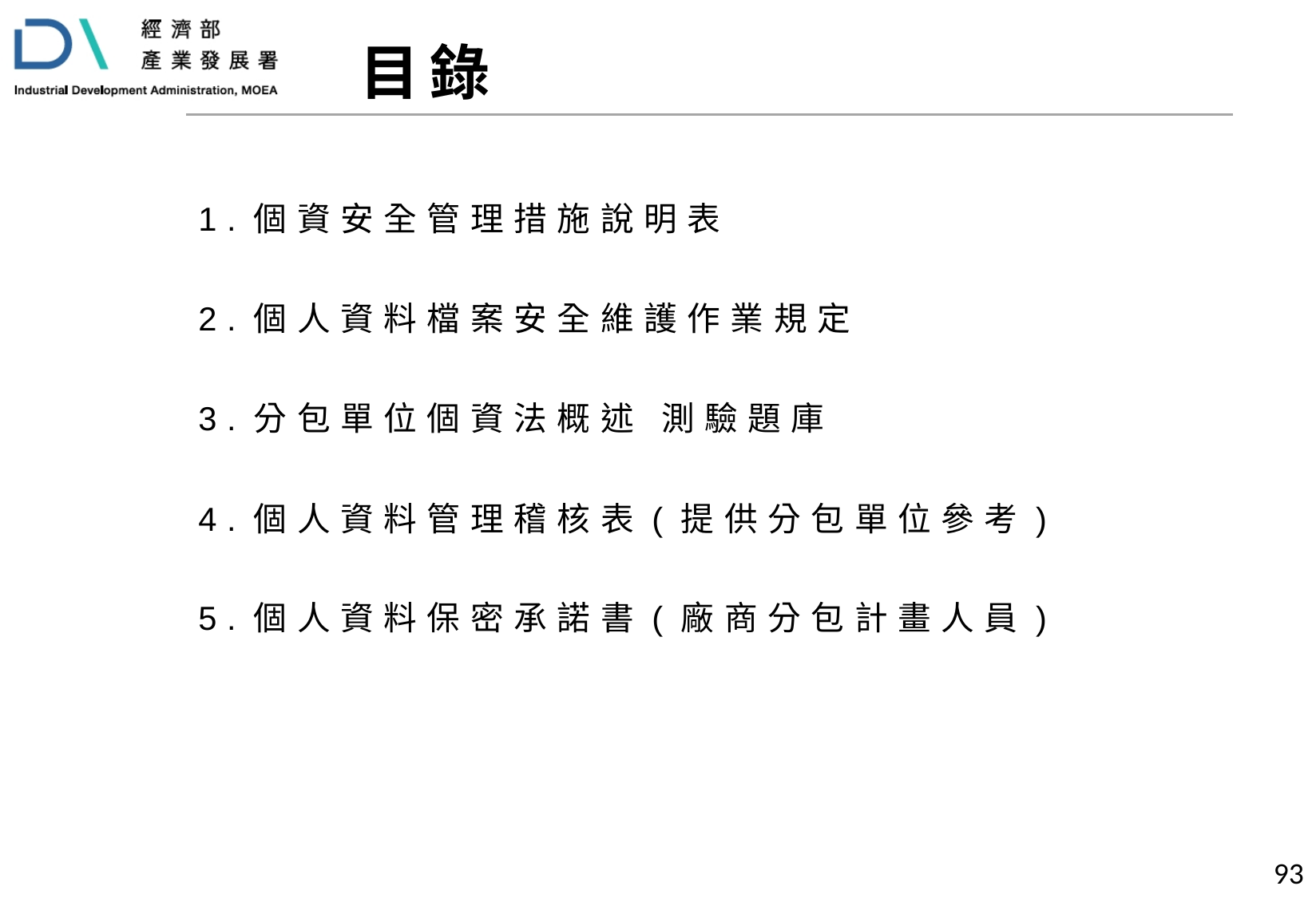

目錄
1.個資安全管理措施說明表
2.個人資料檔案安全維護作業規定
3.分包單位個資法概述 測驗題庫
4.個人資料管理稽核表(提供分包單位參考)
5.個人資料保密承諾書(廠商分包計畫人員)
93